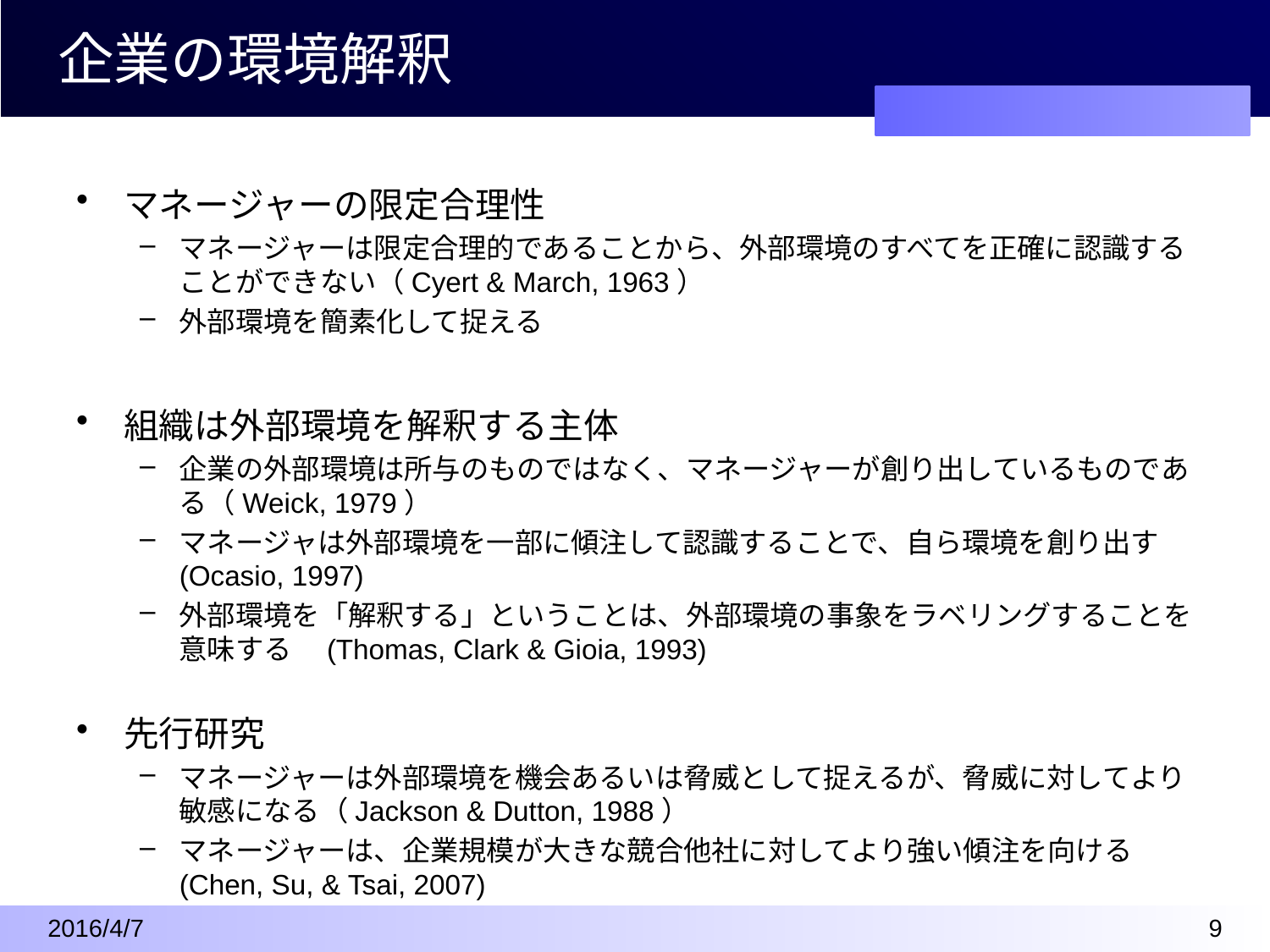

# 企業の環境解釈
マネージャーの限定合理性
マネージャーは限定合理的であることから、外部環境のすべてを正確に認識することができない（Cyert & March, 1963）
外部環境を簡素化して捉える

組織は外部環境を解釈する主体
企業の外部環境は所与のものではなく、マネージャーが創り出しているものである（Weick, 1979）
マネージャは外部環境を一部に傾注して認識することで、自ら環境を創り出す (Ocasio, 1997)
外部環境を「解釈する」ということは、外部環境の事象をラベリングすることを意味する　(Thomas, Clark & Gioia, 1993)

先行研究
マネージャーは外部環境を機会あるいは脅威として捉えるが、脅威に対してより敏感になる（Jackson & Dutton, 1988）
マネージャーは、企業規模が大きな競合他社に対してより強い傾注を向ける (Chen, Su, & Tsai, 2007)

2016/4/7
9